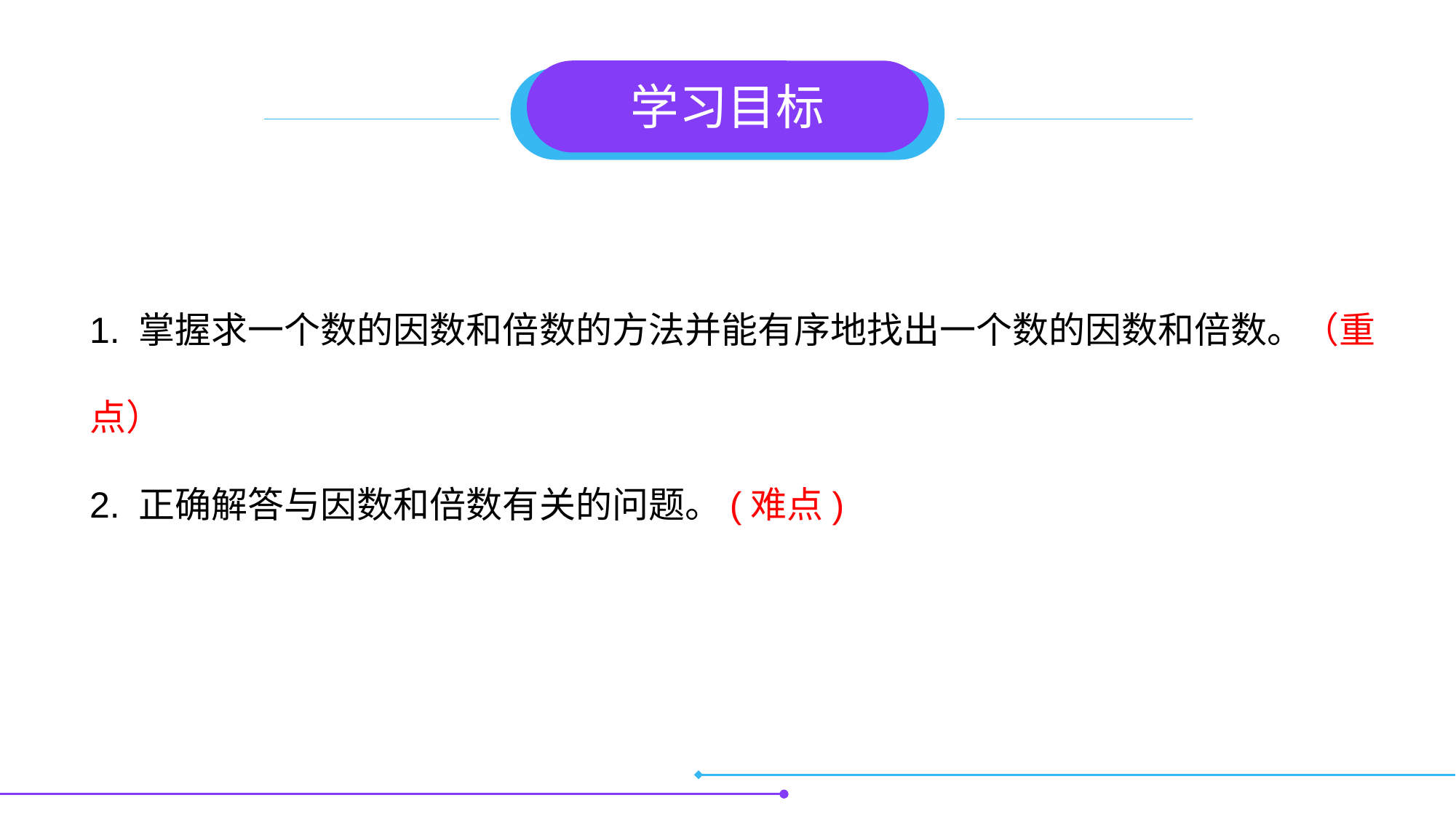

学习目标
1. 掌握求一个数的因数和倍数的方法并能有序地找出一个数的因数和倍数。（重点）
2. 正确解答与因数和倍数有关的问题。(难点)